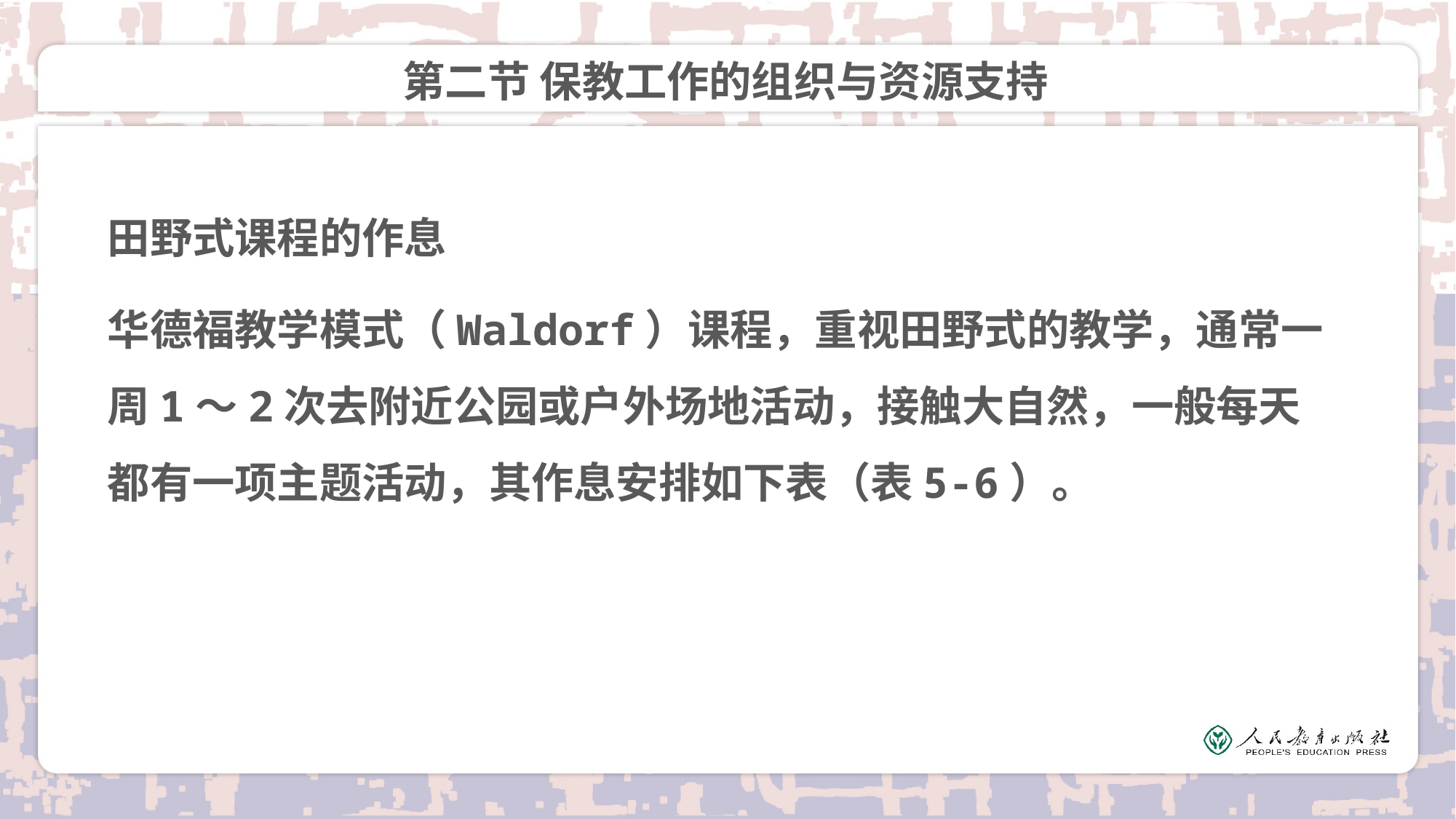

# 第二节 保教工作的组织与资源支持
田野式课程的作息
华德福教学模式（Waldorf）课程，重视田野式的教学，通常一周1～2次去附近公园或户外场地活动，接触大自然，一般每天都有一项主题活动，其作息安排如下表（表5-6）。